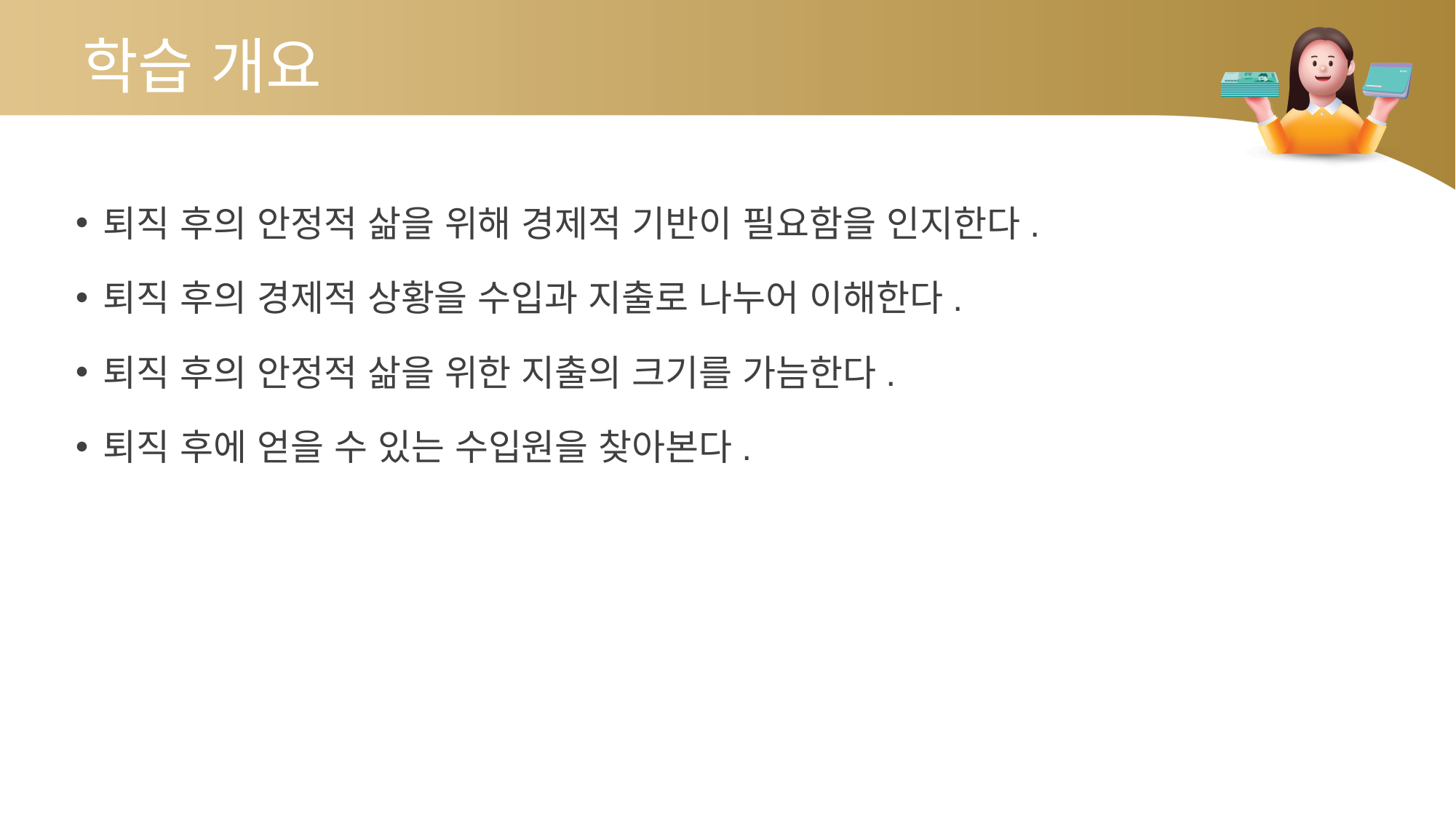

학습 개요
퇴직 후의 안정적 삶을 위해 경제적 기반이 필요함을 인지한다.
퇴직 후의 경제적 상황을 수입과 지출로 나누어 이해한다.
퇴직 후의 안정적 삶을 위한 지출의 크기를 가늠한다.
퇴직 후에 얻을 수 있는 수입원을 찾아본다.